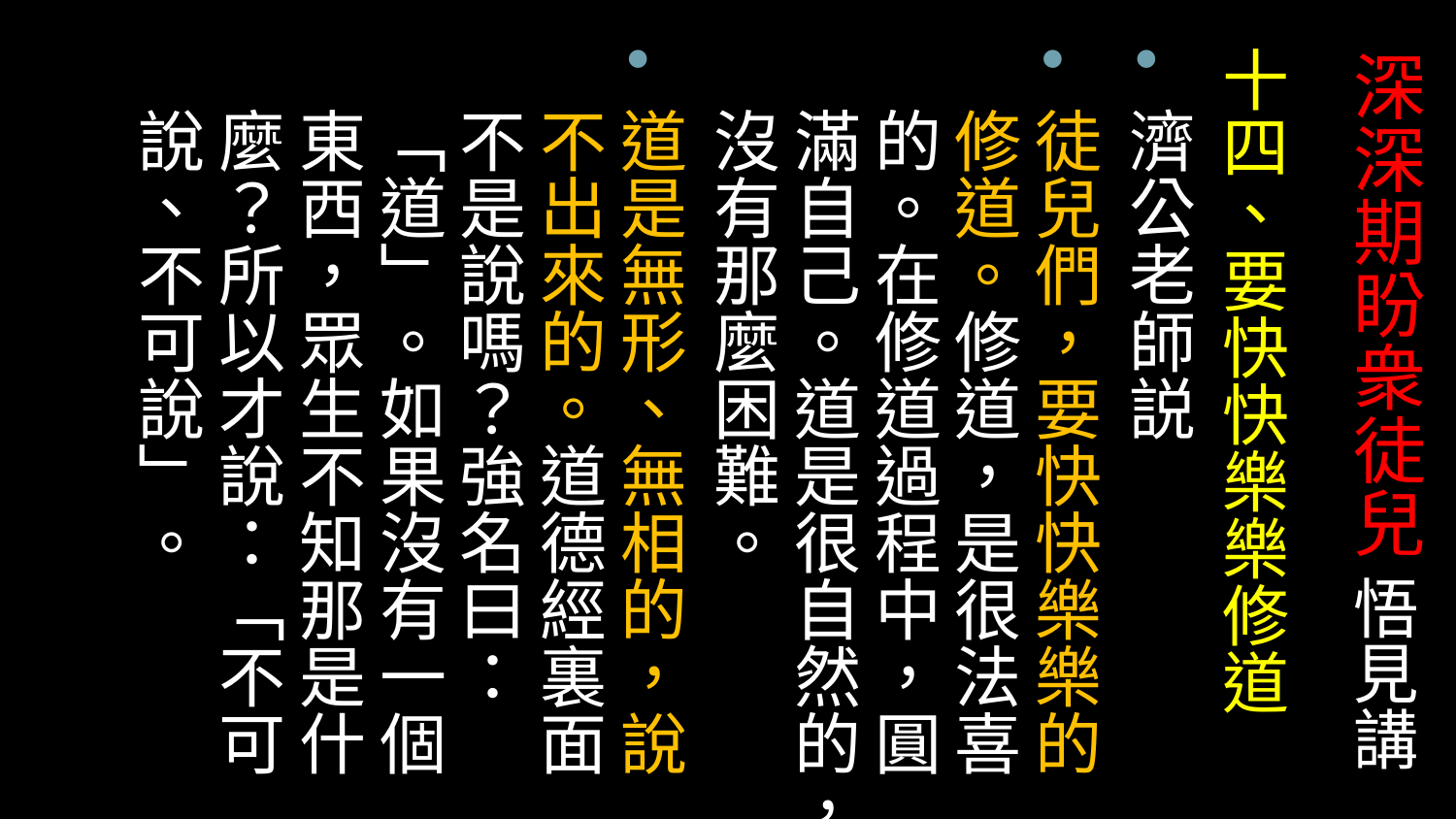

十四、要快快樂樂修道
濟公老師説
徒兒們，要快快樂樂的修道。修道，是很法喜的。在修道過程中，圓滿自己。道是很自然的，沒有那麼困難。
道是無形、無相的，說不出來的。道德經裏面不是說嗎？強名曰：「道」。如果沒有一個東西，眾生不知那是什麼？所以才說：「不可說、不可說」。

# 深深期盼衆徒兒 悟見講